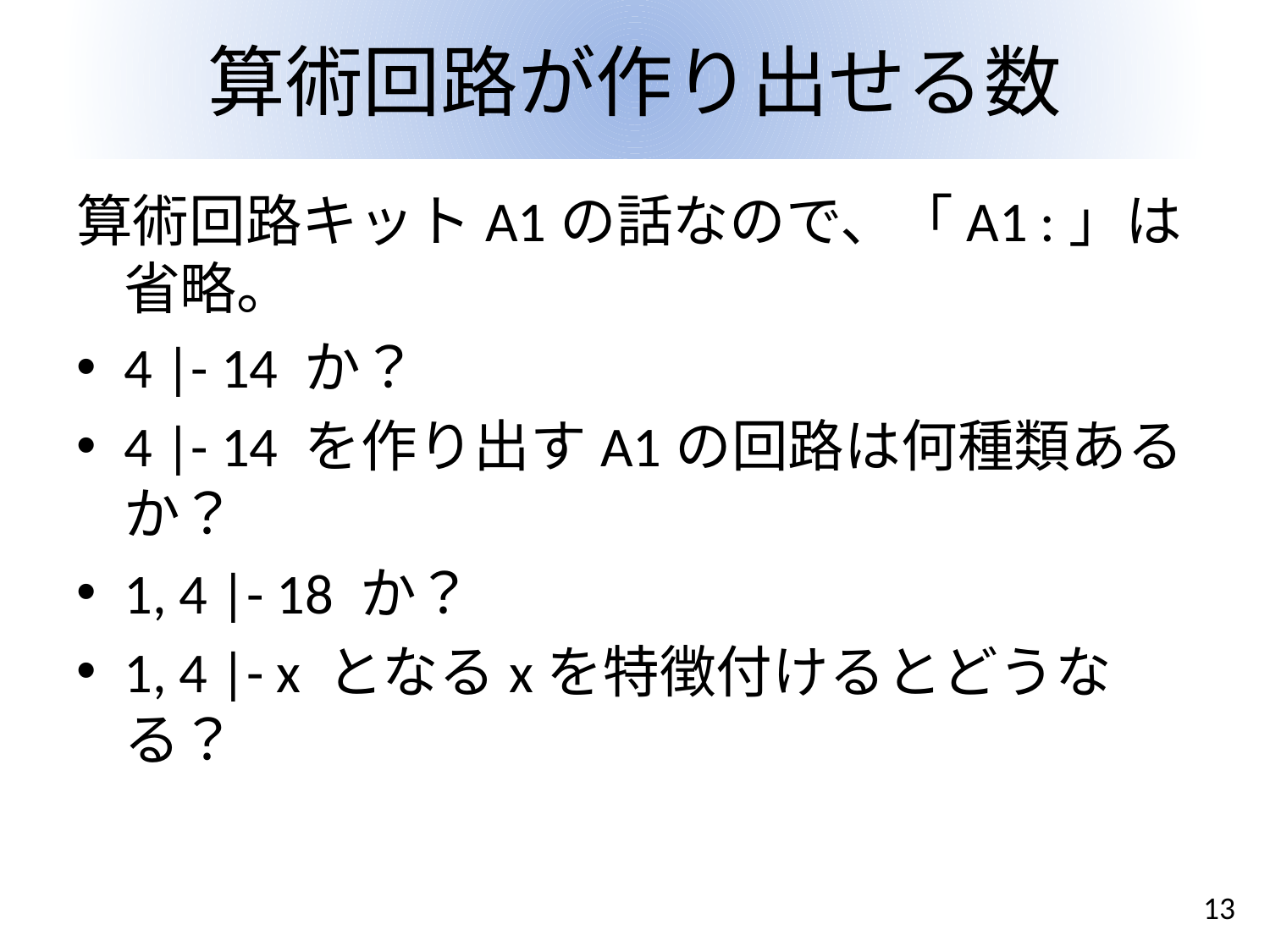

# 算術回路が作り出せる数
算術回路キットA1の話なので、「A1 :」は省略。
4 |- 14 か？
4 |- 14 を作り出すA1の回路は何種類あるか？
1, 4 |- 18 か？
1, 4 |- x となるxを特徴付けるとどうなる？

13